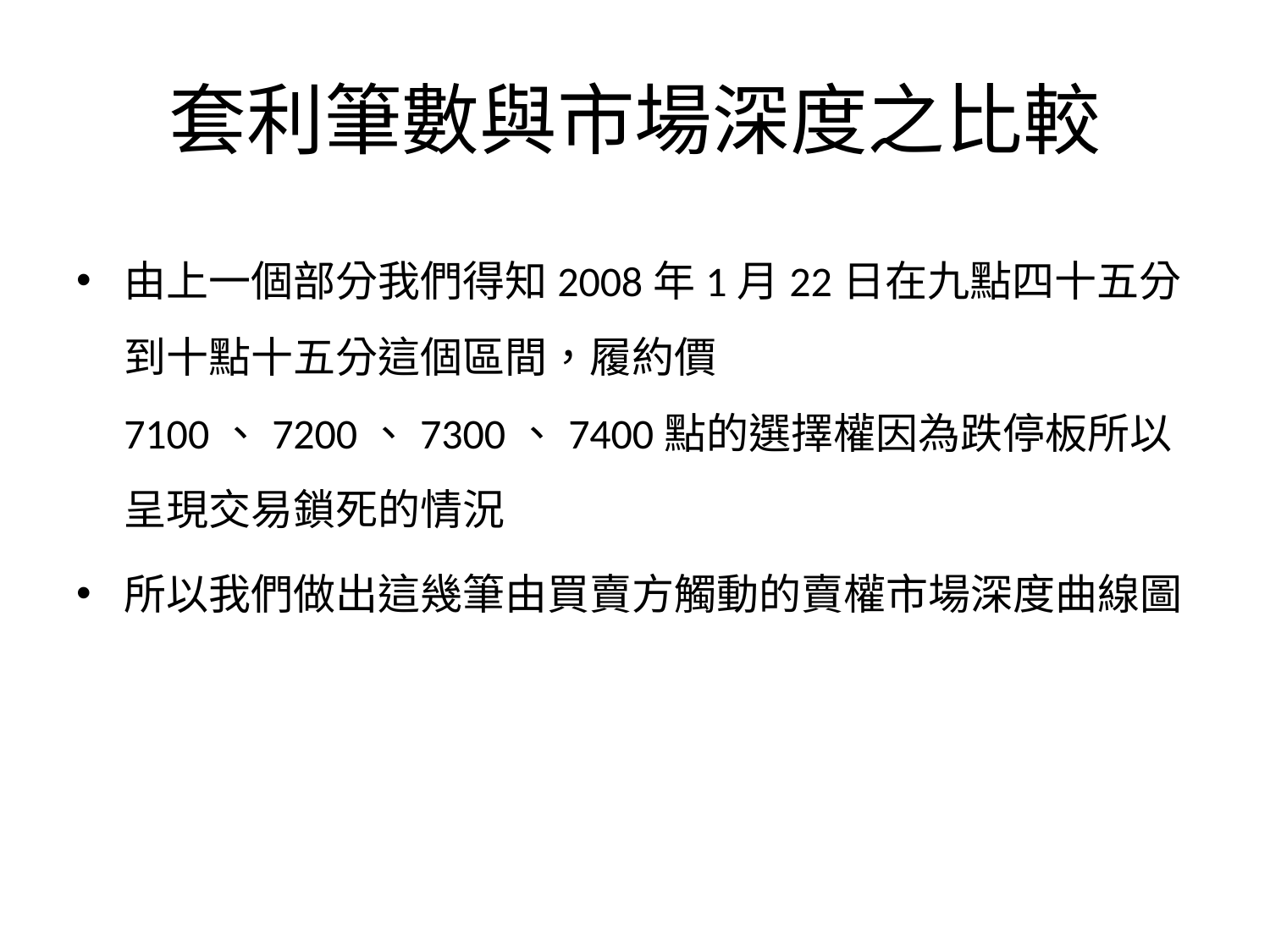

# 套利筆數與市場深度之比較
由上一個部分我們得知2008年1月22日在九點四十五分到十點十五分這個區間，履約價7100、7200、7300、7400點的選擇權因為跌停板所以呈現交易鎖死的情況
所以我們做出這幾筆由買賣方觸動的賣權市場深度曲線圖